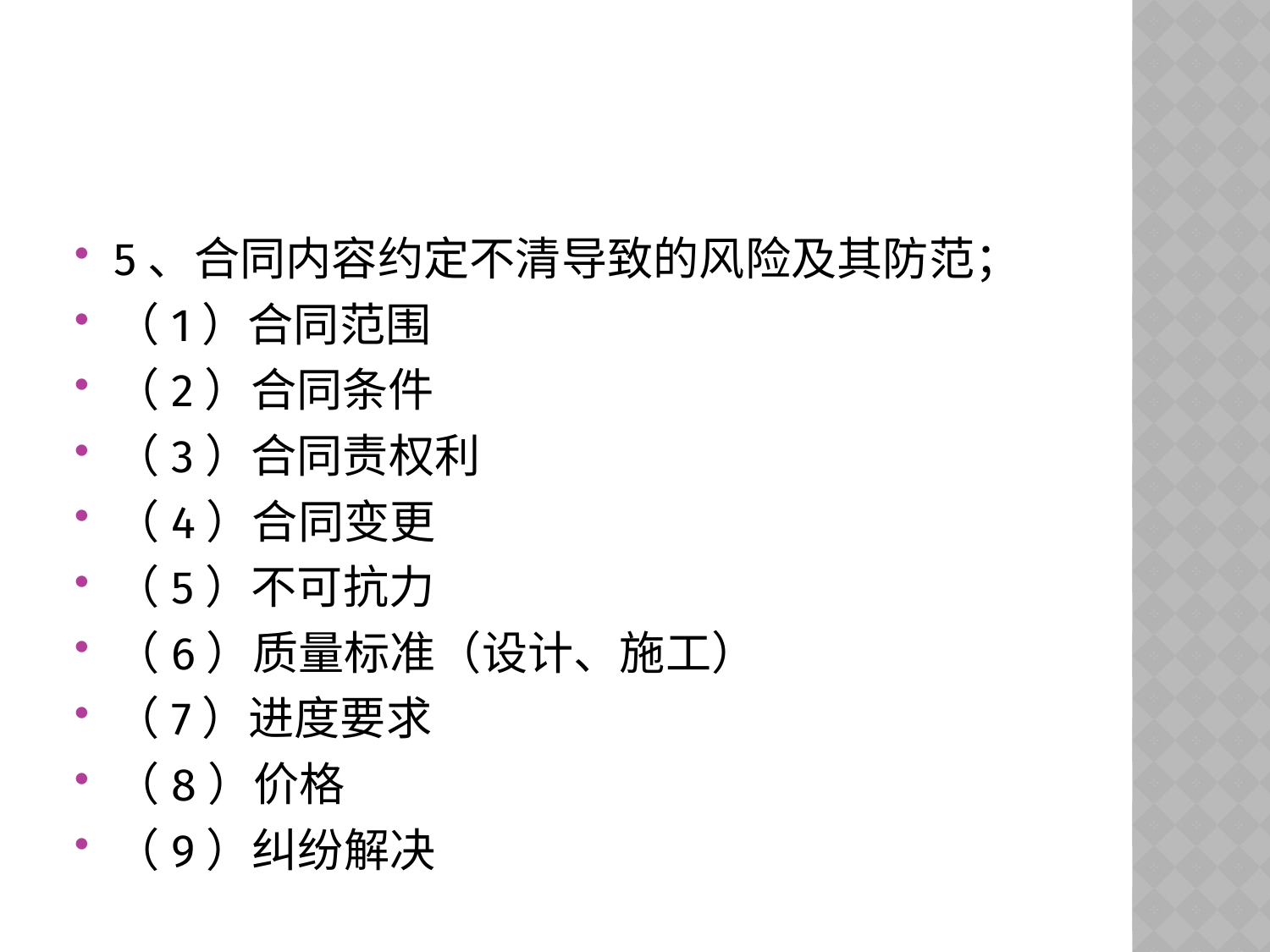

#
5、合同内容约定不清导致的风险及其防范；
（1）合同范围
（2）合同条件
（3）合同责权利
（4）合同变更
（5）不可抗力
（6）质量标准（设计、施工）
（7）进度要求
（8）价格
（9）纠纷解决